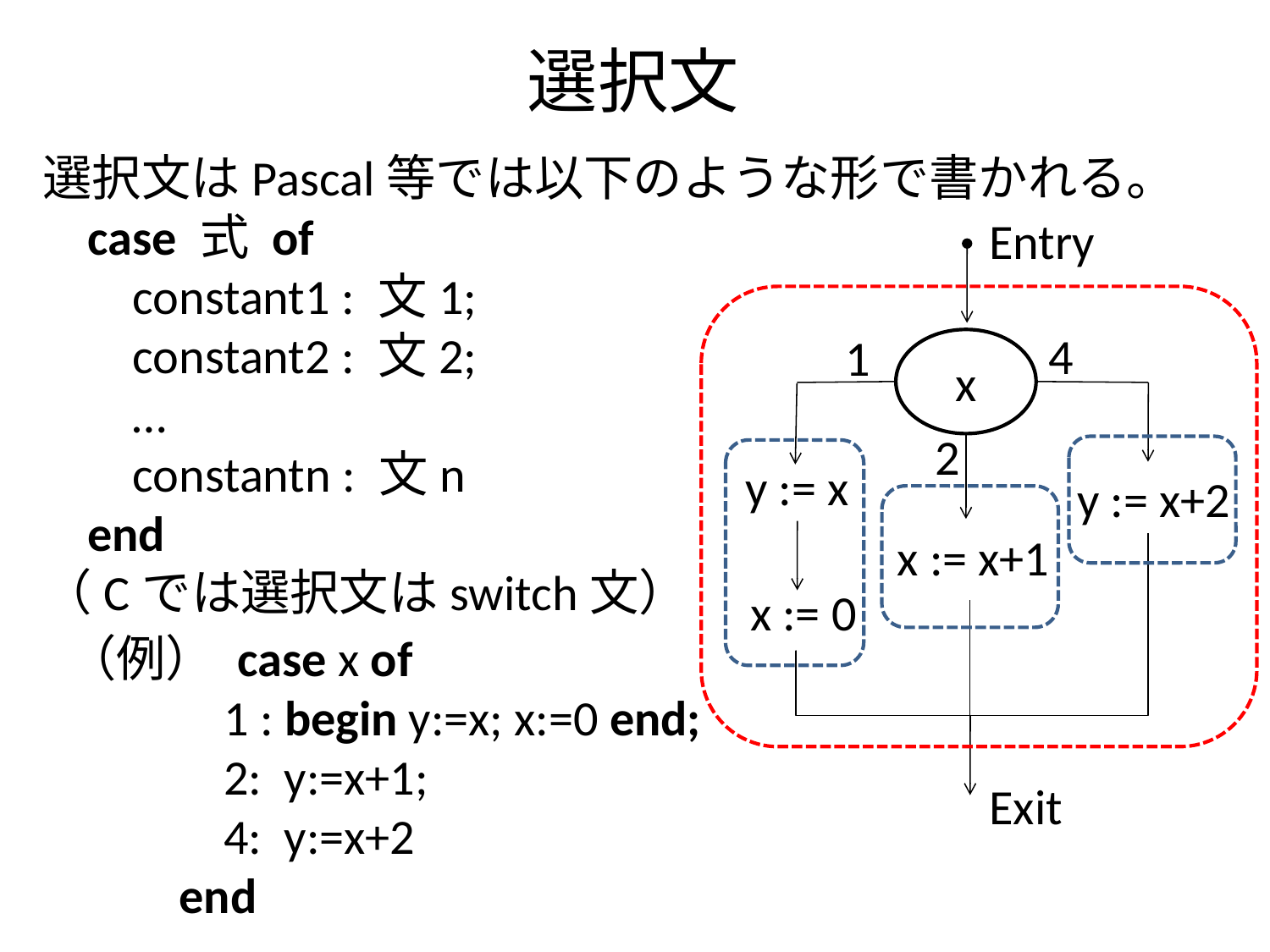

# 選択文
選択文はPascal等では以下のような形で書かれる。
    case 式 of
        constant1 : 文1;
        constant2 : 文2;
        …
        constantn : 文n
    end
（Cでは選択文はswitch文）
Entry

4
1
x
2

y := x
 y := x+2

  x := x+1
  x := 0
（例） case x of
              1 : begin y:=x; x:=0 end;
              2:  y:=x+1;
              4:  y:=x+2
          end
Exit